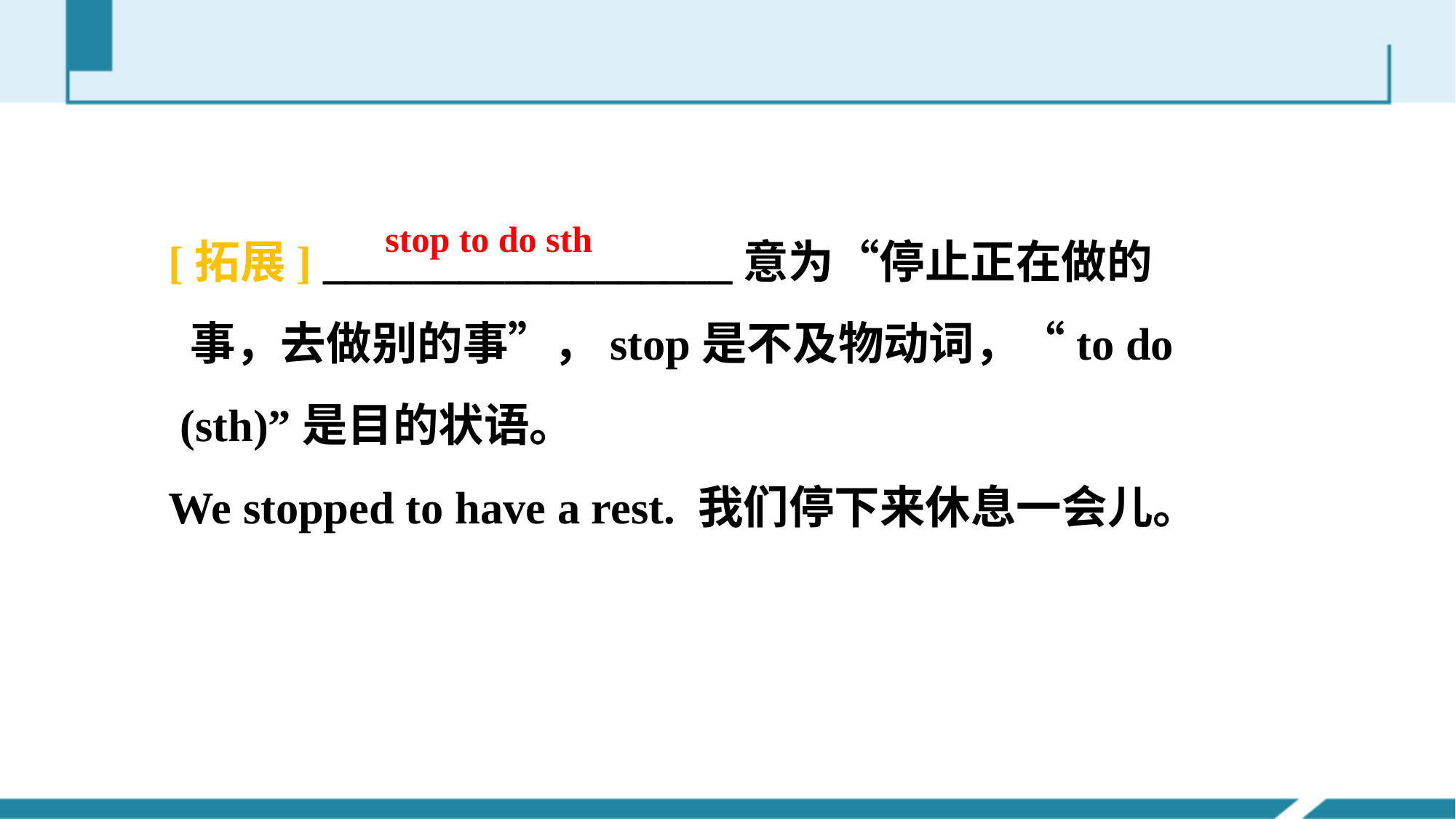

stop to do sth
[拓展] __________________意为“停止正在做的
 事，去做别的事”，stop是不及物动词，“to do
 (sth)”是目的状语。
We stopped to have a rest. 我们停下来休息一会儿。